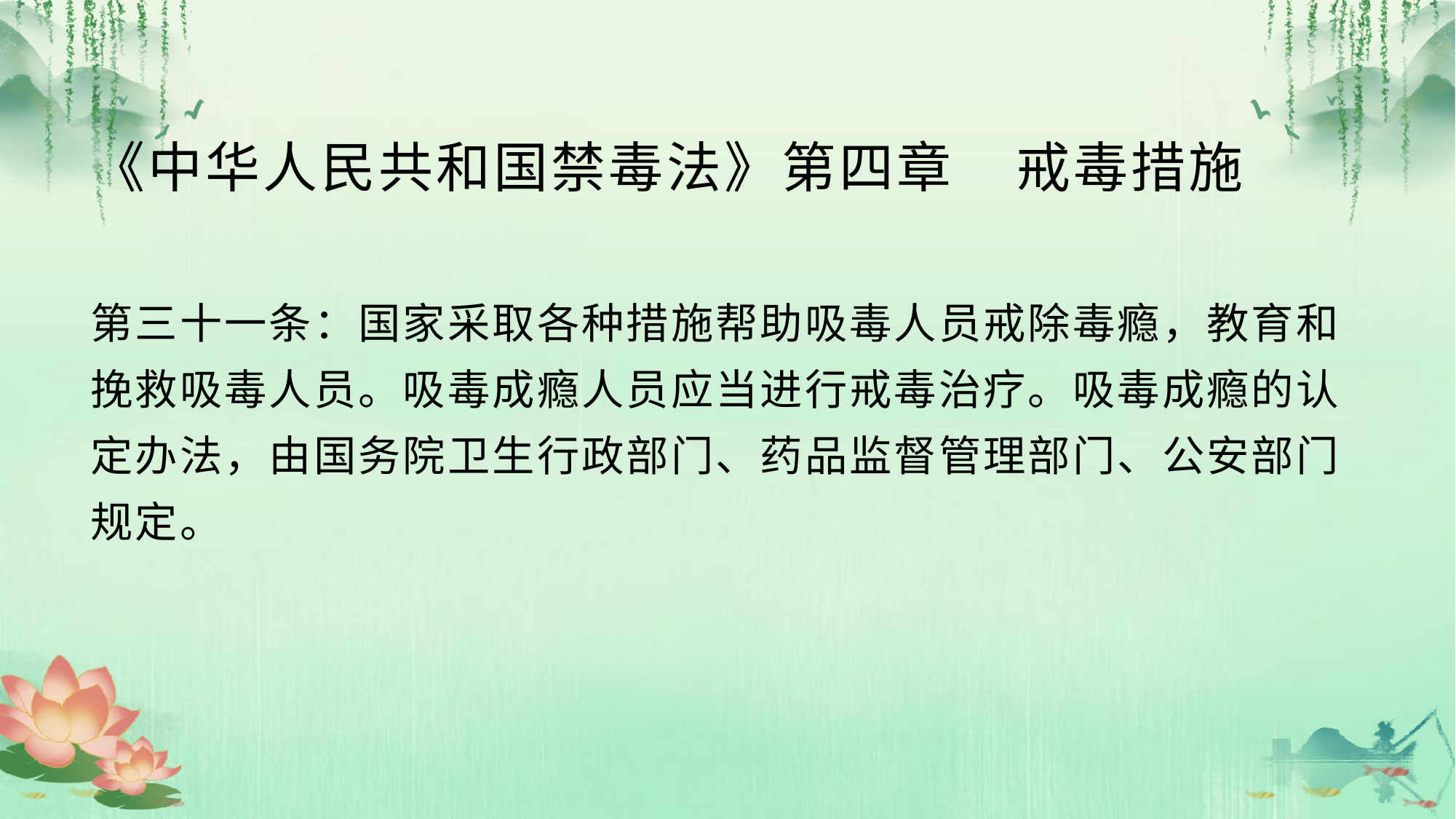

# 《中华人民共和国禁毒法》第四章    戒毒措施
第三十一条：国家采取各种措施帮助吸毒人员戒除毒瘾，教育和挽救吸毒人员。吸毒成瘾人员应当进行戒毒治疗。吸毒成瘾的认定办法，由国务院卫生行政部门、药品监督管理部门、公安部门规定。